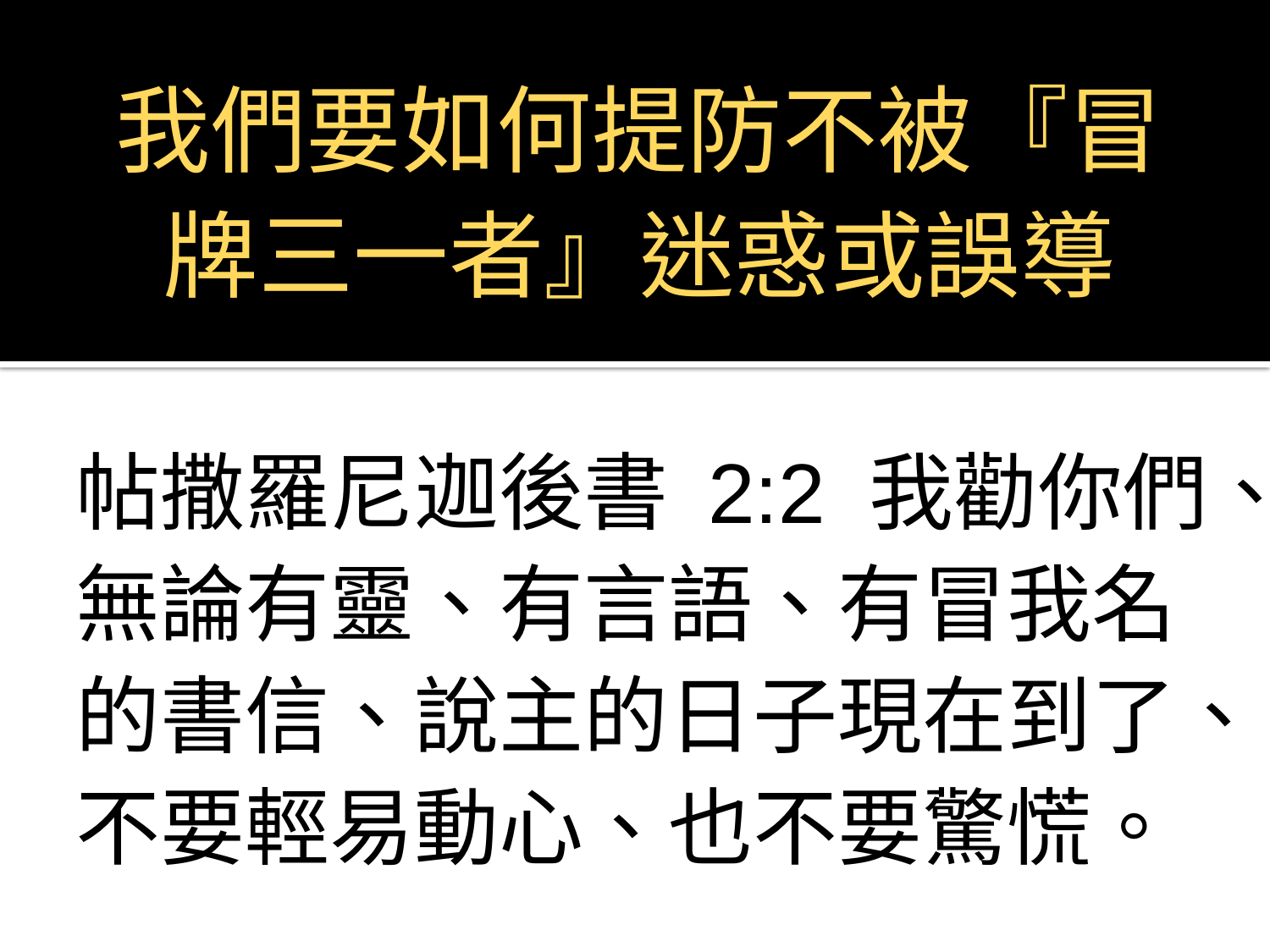

# 我們要如何提防不被『冒牌三一者』迷惑或誤導
帖撒羅尼迦後書 2:2 我勸你們、無論有靈、有言語、有冒我名的書信、說主的日子現在到了、不要輕易動心、也不要驚慌。